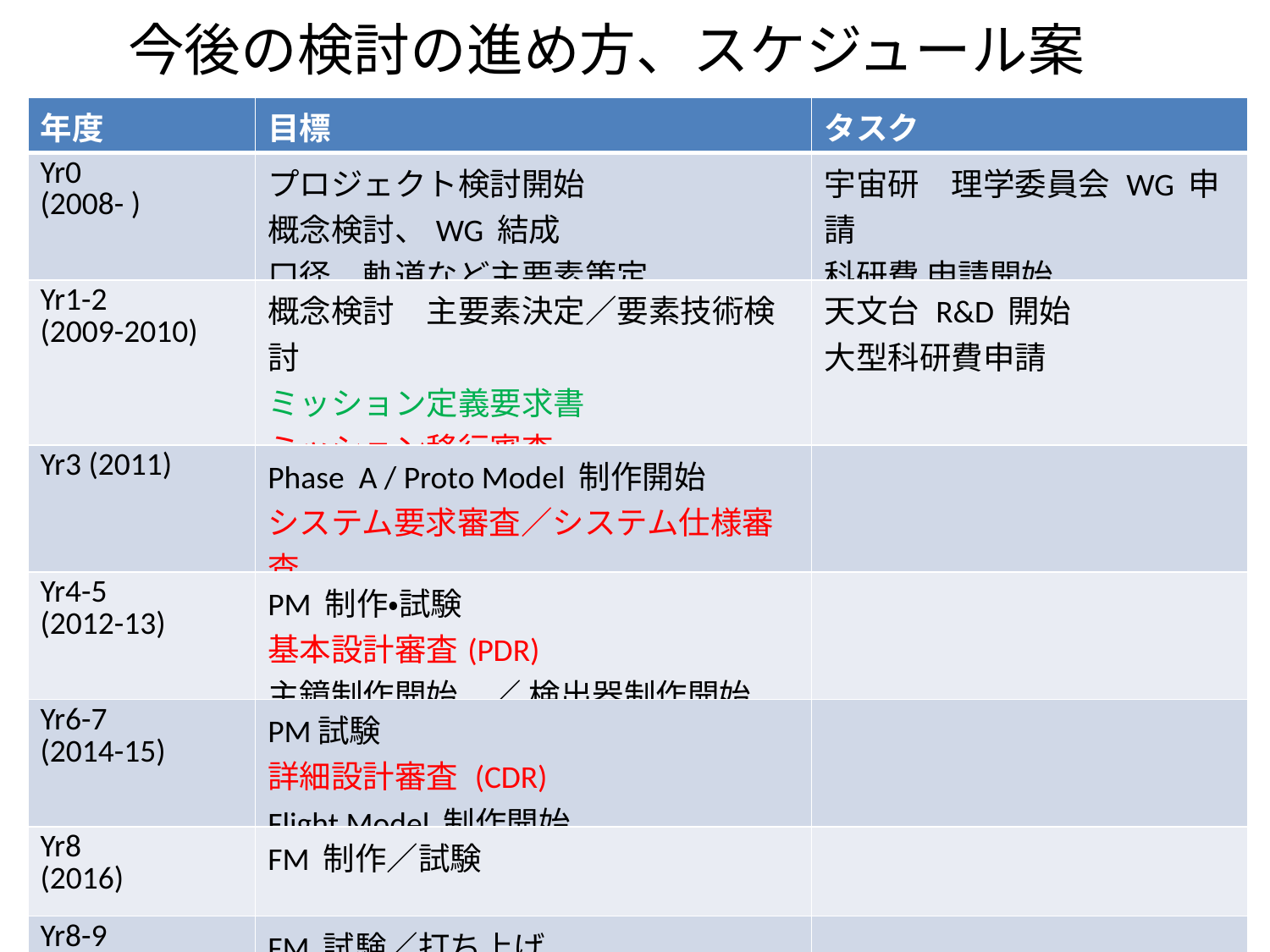

今後の検討の進め方、スケジュール案
| 年度 | 目標 | タスク |
| --- | --- | --- |
| Yr0 (2008- ) | プロジェクト検討開始 概念検討、WG 結成 口径、軌道など主要素策定 | 宇宙研　理学委員会 WG 申請 科研費 申請開始 |
| Yr1-2 (2009-2010) | 概念検討　主要素決定／要素技術検討 ミッション定義要求書 ミッション移行審査 | 天文台 R&D 開始 大型科研費申請 |
| Yr3 (2011) | Phase A / Proto Model 制作開始 システム要求審査／システム仕様審査 |  |
| Yr4-5 (2012-13) | PM 制作・試験 基本設計審査(PDR) 主鏡制作開始　／ 検出器制作開始 |  |
| Yr6-7 (2014-15) | PM試験 詳細設計審査 (CDR) Flight Model 制作開始 |  |
| Yr8 (2016) | FM 制作／試験 |  |
| Yr8-9 | FM 試験／打ち上げ |  |